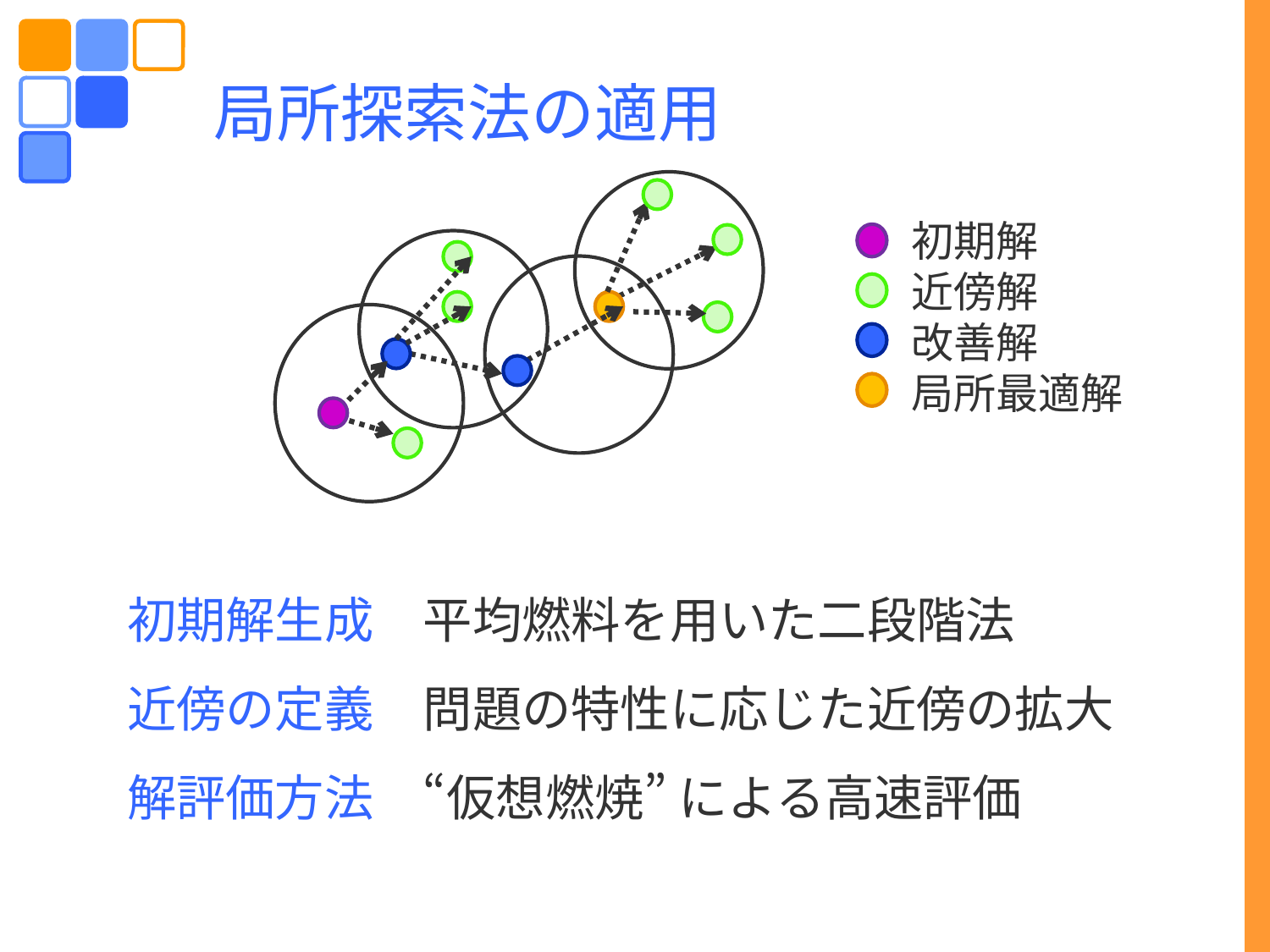

# 局所探索法の適用

初期解
近傍解
改善解
局所最適解

初期解生成　平均燃料を用いた二段階法
近傍の定義　問題の特性に応じた近傍の拡大
解評価方法　“仮想燃焼” による高速評価